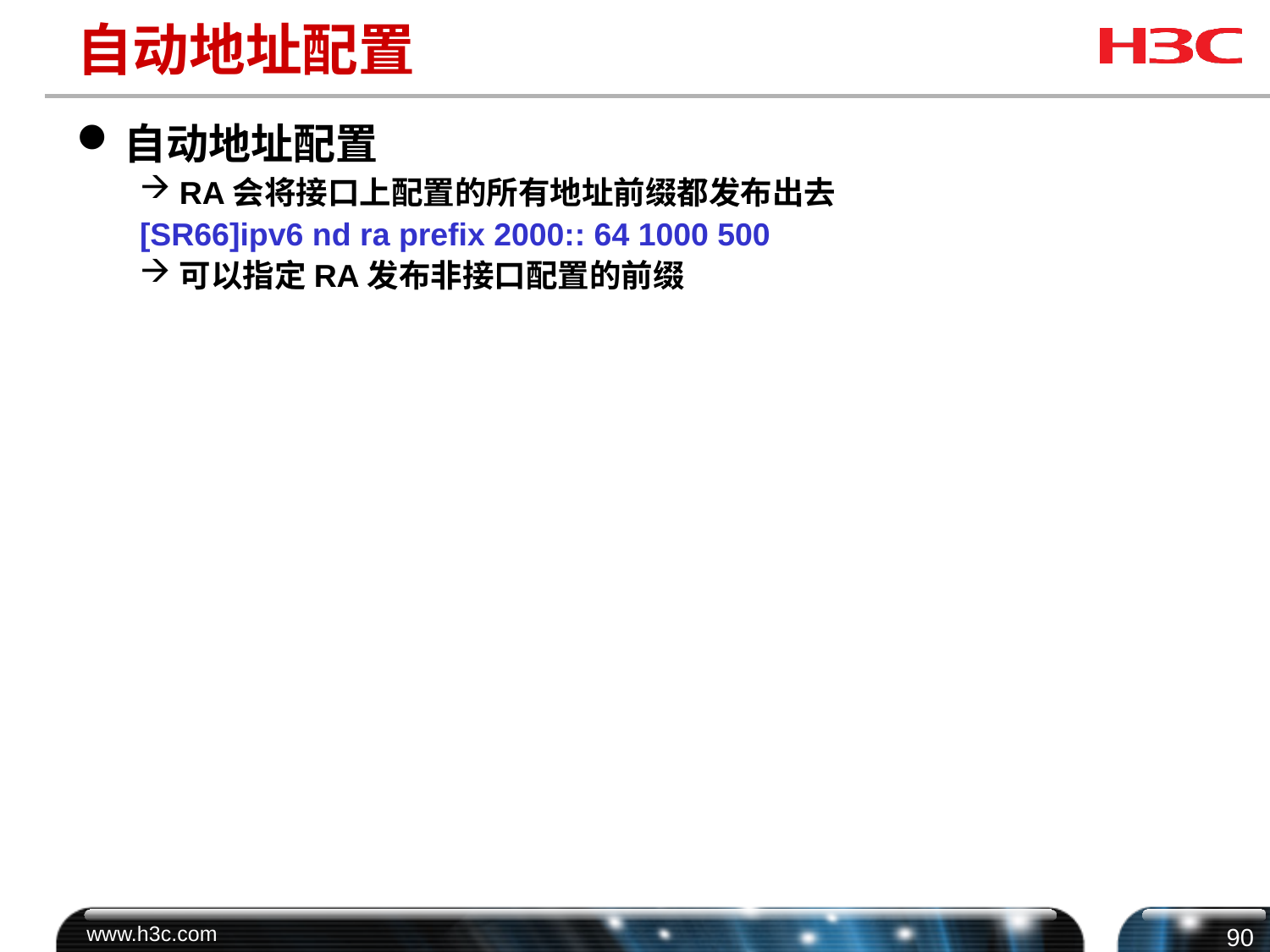

# 自动地址配置
自动地址配置
RA会将接口上配置的所有地址前缀都发布出去
[SR66]ipv6 nd ra prefix 2000:: 64 1000 500
可以指定RA发布非接口配置的前缀